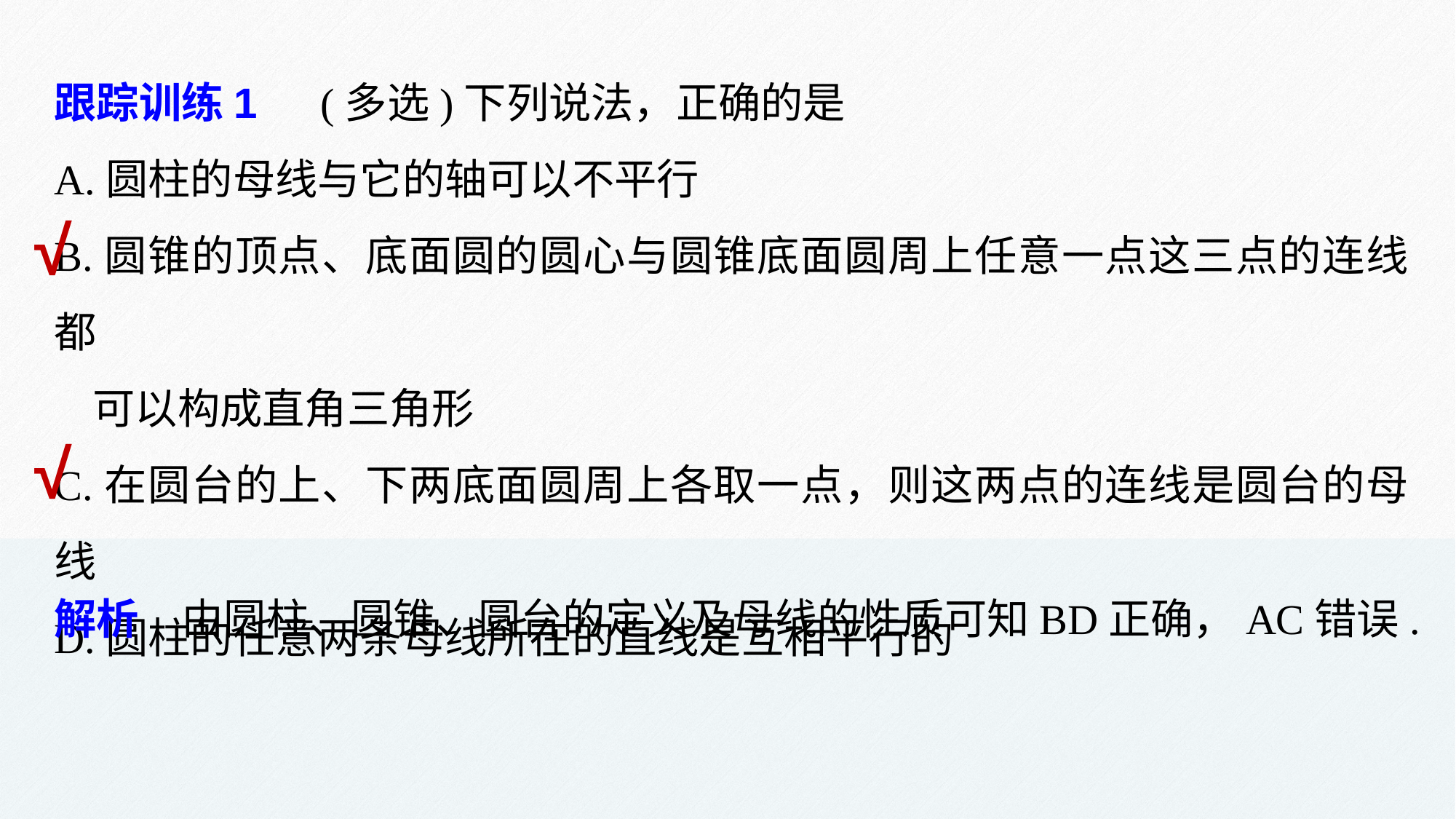

跟踪训练1　(多选)下列说法，正确的是
A.圆柱的母线与它的轴可以不平行
B.圆锥的顶点、底面圆的圆心与圆锥底面圆周上任意一点这三点的连线都
   可以构成直角三角形
C.在圆台的上、下两底面圆周上各取一点，则这两点的连线是圆台的母线
D.圆柱的任意两条母线所在的直线是互相平行的
√
√
解析　由圆柱、圆锥、圆台的定义及母线的性质可知BD正确，AC错误.